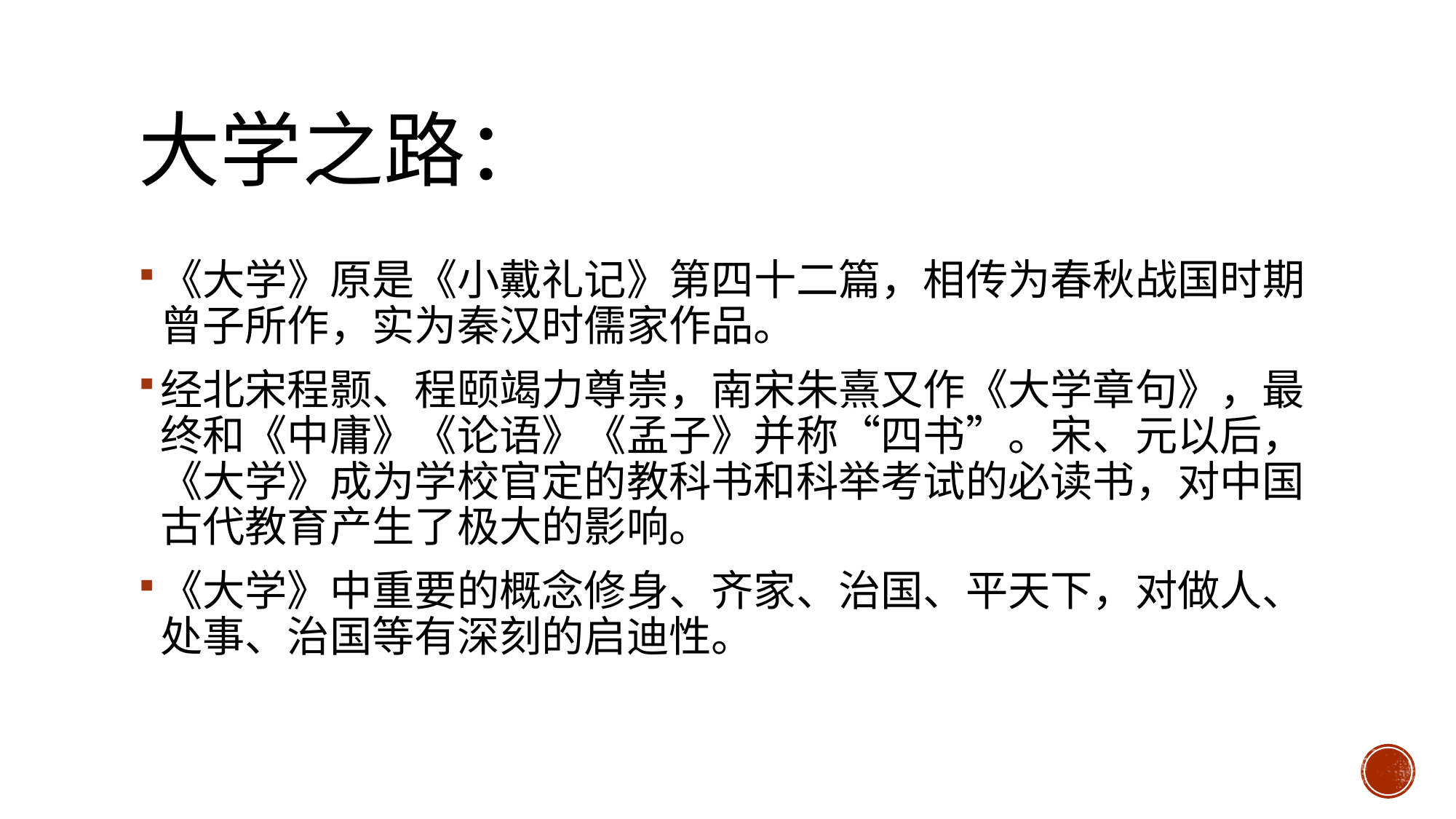

# 大学之路：
《大学》原是《小戴礼记》第四十二篇，相传为春秋战国时期曾子所作，实为秦汉时儒家作品。
经北宋程颢、程颐竭力尊崇，南宋朱熹又作《大学章句》，最终和《中庸》《论语》《孟子》并称“四书”。宋、元以后，《大学》成为学校官定的教科书和科举考试的必读书，对中国古代教育产生了极大的影响。
《大学》中重要的概念修身、齐家、治国、平天下，对做人、处事、治国等有深刻的启迪性。